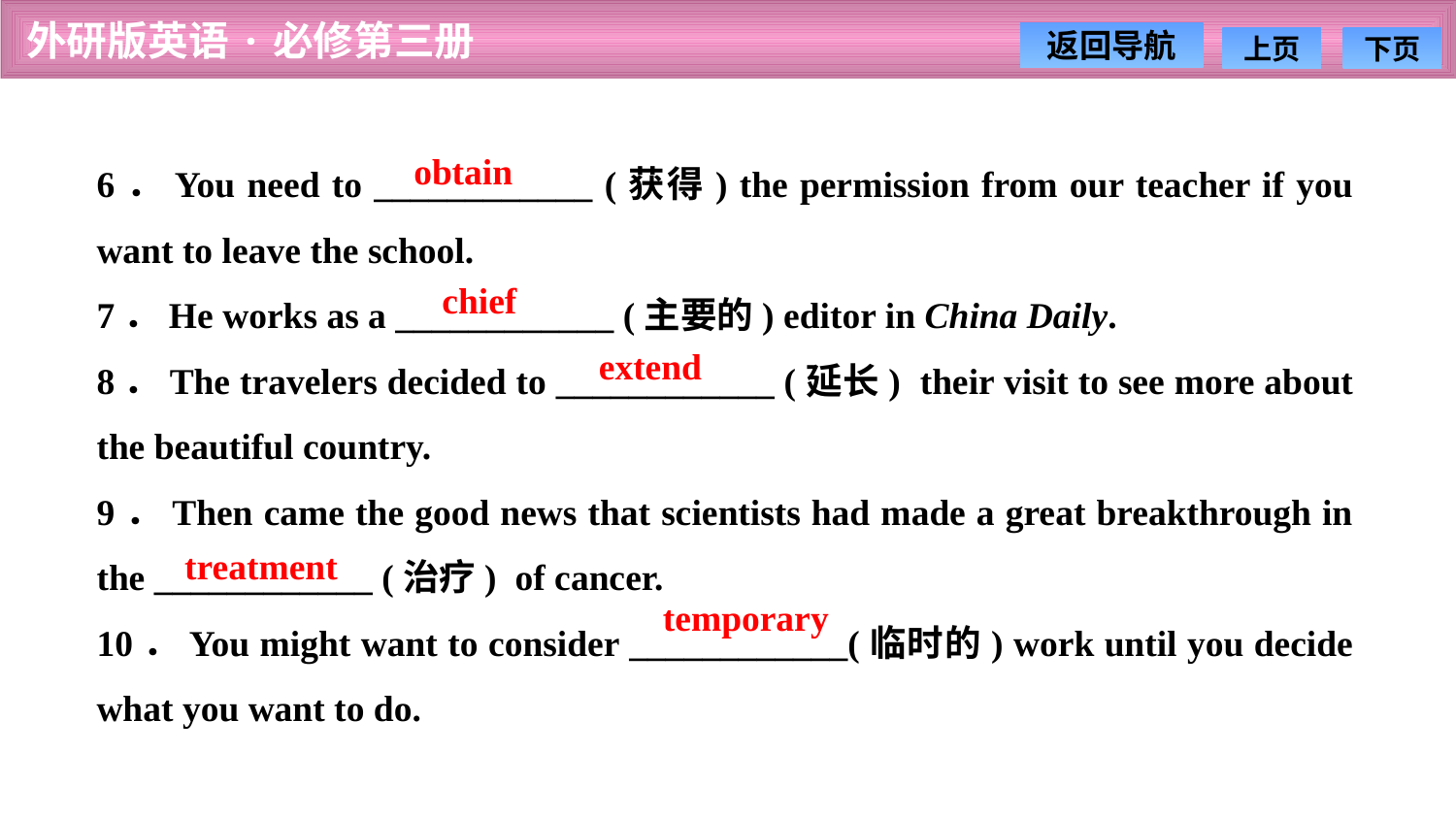

6．You need to ____________ (获得) the permission from our teacher if you want to leave the school.
7．He works as a ____________ (主要的) editor in China Daily.
8．The travelers decided to ____________ (延长)  their visit to see more about the beautiful country.
9．Then came the good news that scientists had made a great breakthrough in the ____________ (治疗)  of cancer.
10．You might want to consider ____________(临时的) work until you decide what you want to do.
obtain
chief
extend
treatment
temporary